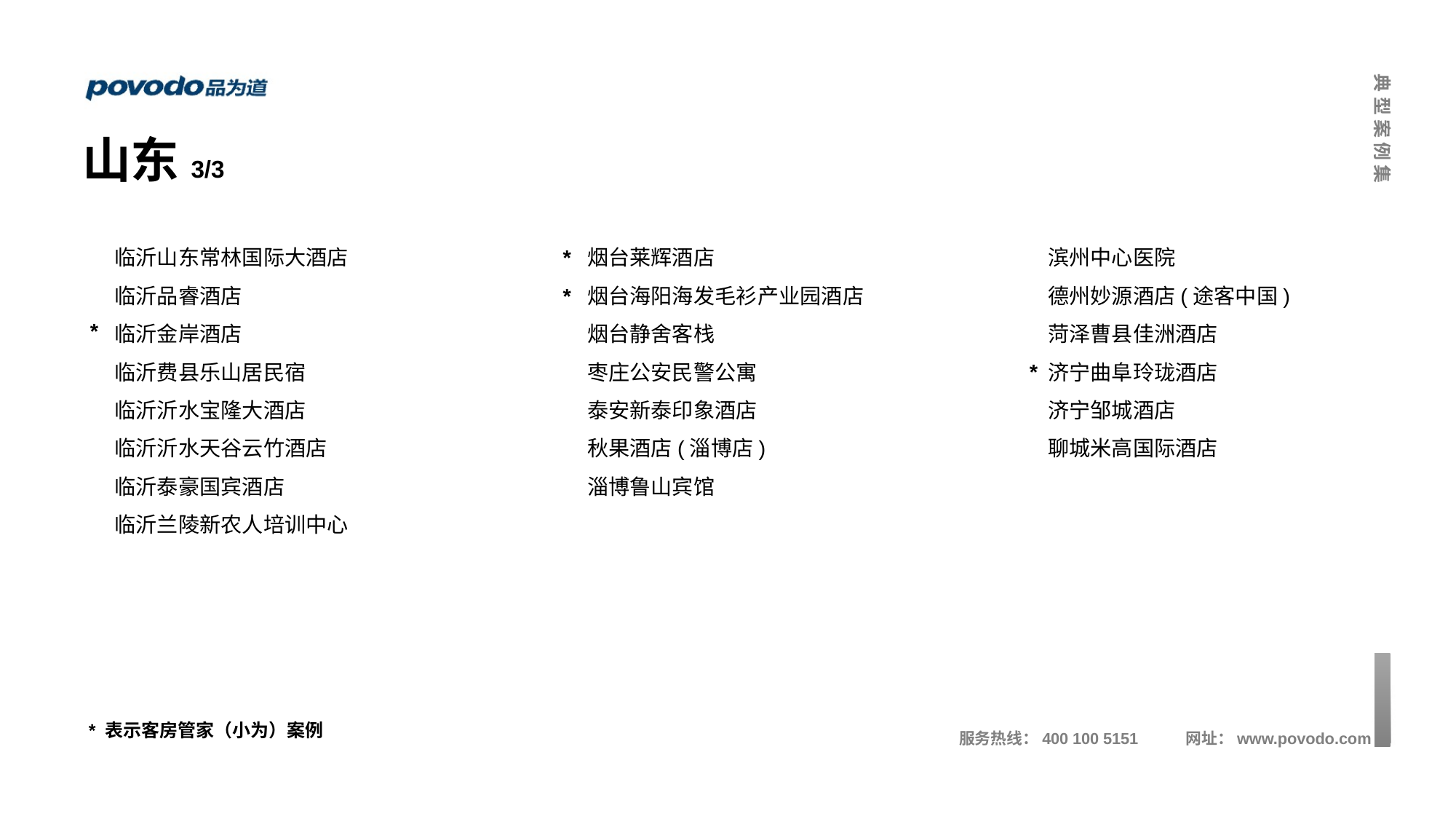

山东3/3
临沂山东常林国际大酒店
临沂品睿酒店
临沂金岸酒店
临沂费县乐山居民宿
临沂沂水宝隆大酒店
临沂沂水天谷云竹酒店
临沂泰豪国宾酒店
临沂兰陵新农人培训中心
*
*
烟台莱辉酒店
烟台海阳海发毛衫产业园酒店
烟台静舍客栈
枣庄公安民警公寓
泰安新泰印象酒店
秋果酒店(淄博店)
淄博鲁山宾馆
滨州中心医院
德州妙源酒店(途客中国)
菏泽曹县佳洲酒店
济宁曲阜玲珑酒店
济宁邹城酒店
聊城米高国际酒店
*
*